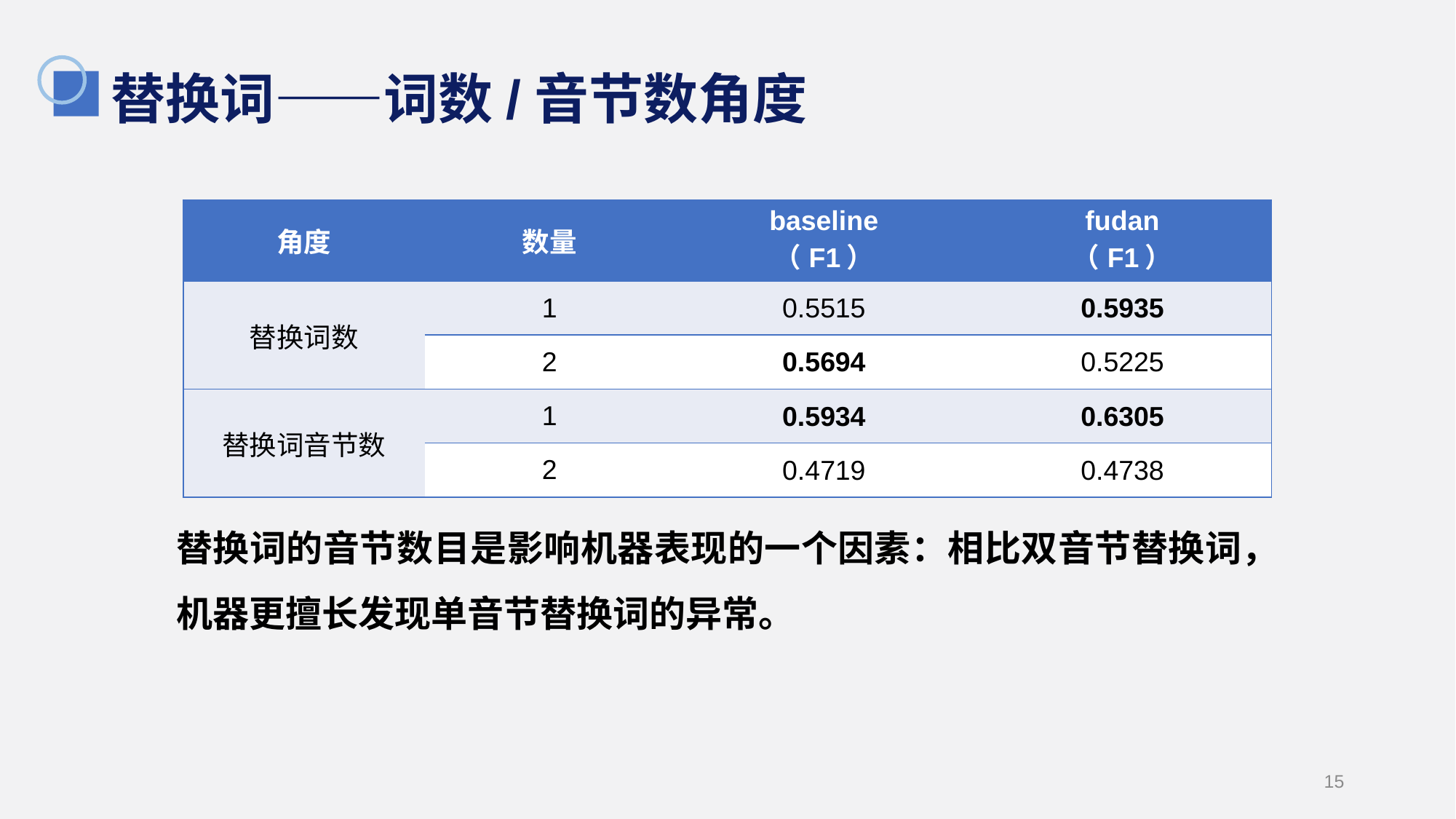

# 替换词——词数/音节数角度
| 角度 | 数量 | baseline （F1） | fudan （F1） |
| --- | --- | --- | --- |
| 替换词数 | 1 | 0.5515 | 0.5935 |
|  | 2 | 0.5694 | 0.5225 |
| 替换词音节数 | 1 | 0.5934 | 0.6305 |
|  | 2 | 0.4719 | 0.4738 |
替换词的音节数目是影响机器表现的一个因素：相比双音节替换词，机器更擅长发现单音节替换词的异常。
15